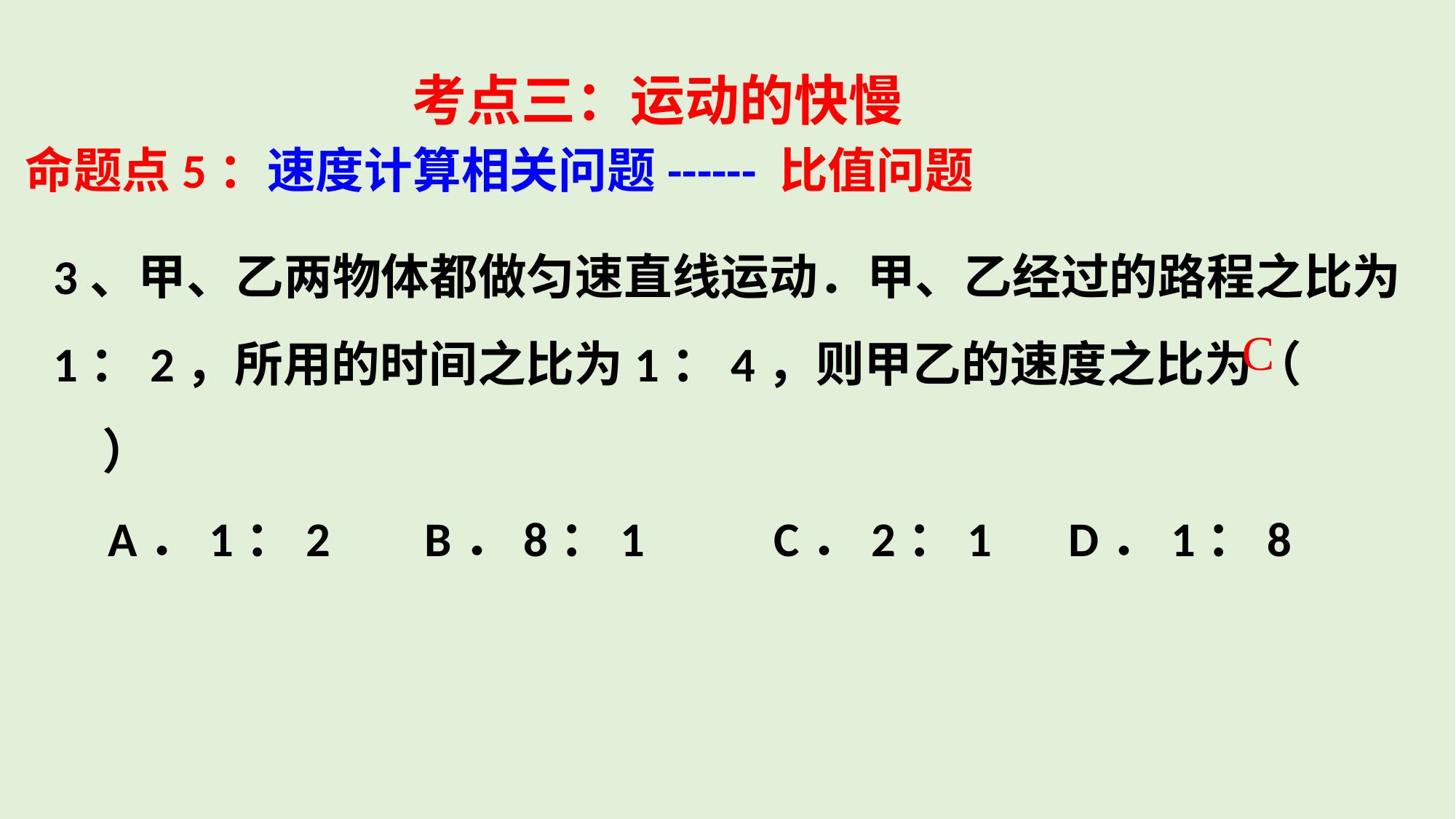

考点三：运动的快慢
命题点5：速度计算相关问题------ 比值问题
3、甲、乙两物体都做匀速直线运动．甲、乙经过的路程之比为
1：2，所用的时间之比为1：4，则甲乙的速度之比为（　　）
     A．1：2	    B．8：1	      C．2：1	   D．1：8
C